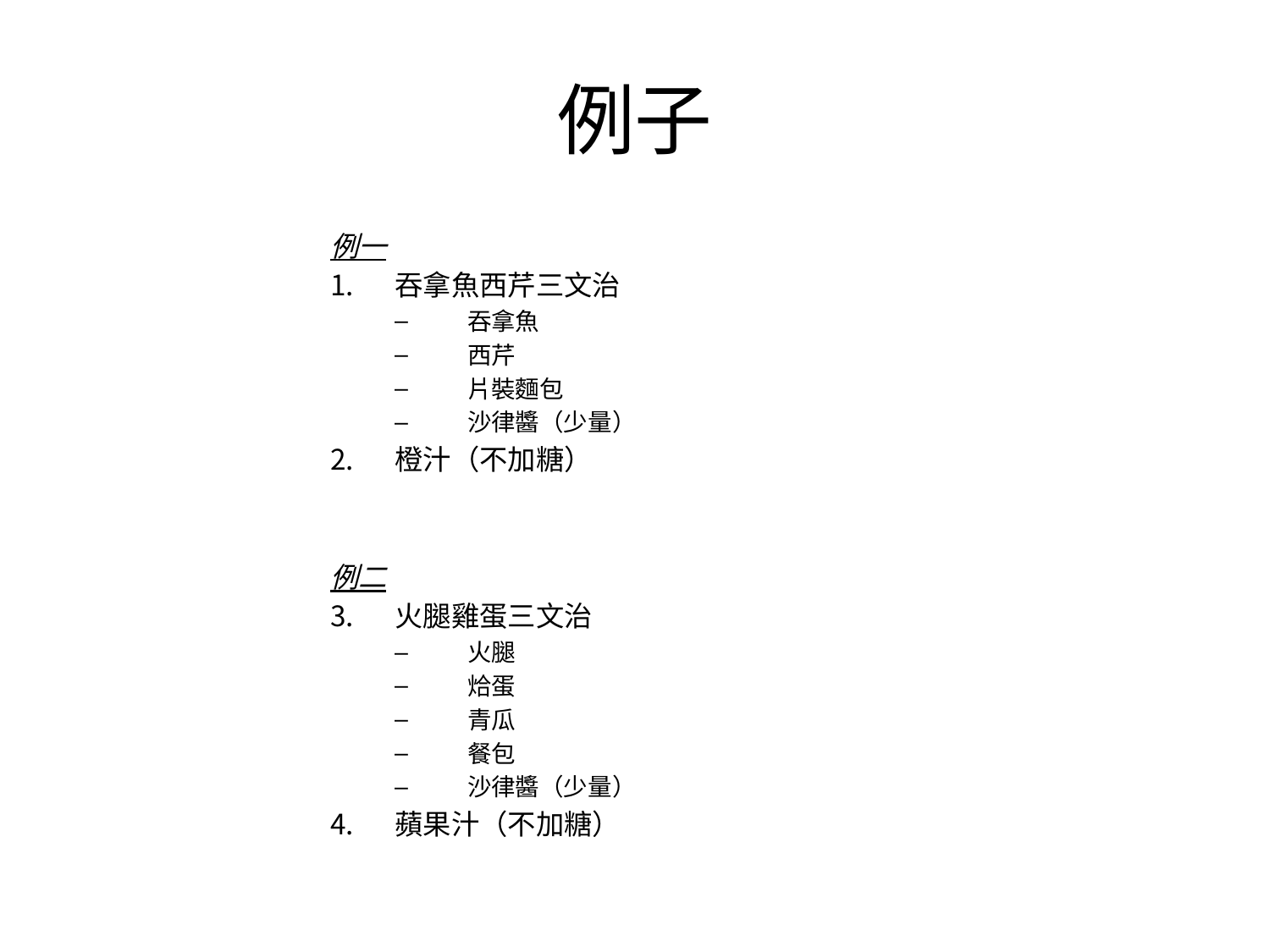

# 例子
例一
吞拿魚西芹三文治
吞拿魚
西芹
片裝麵包
沙律醬（少量）
橙汁（不加糖）

例二
火腿雞蛋三文治
火腿
烚蛋
青瓜
餐包
沙律醬（少量）
蘋果汁（不加糖）